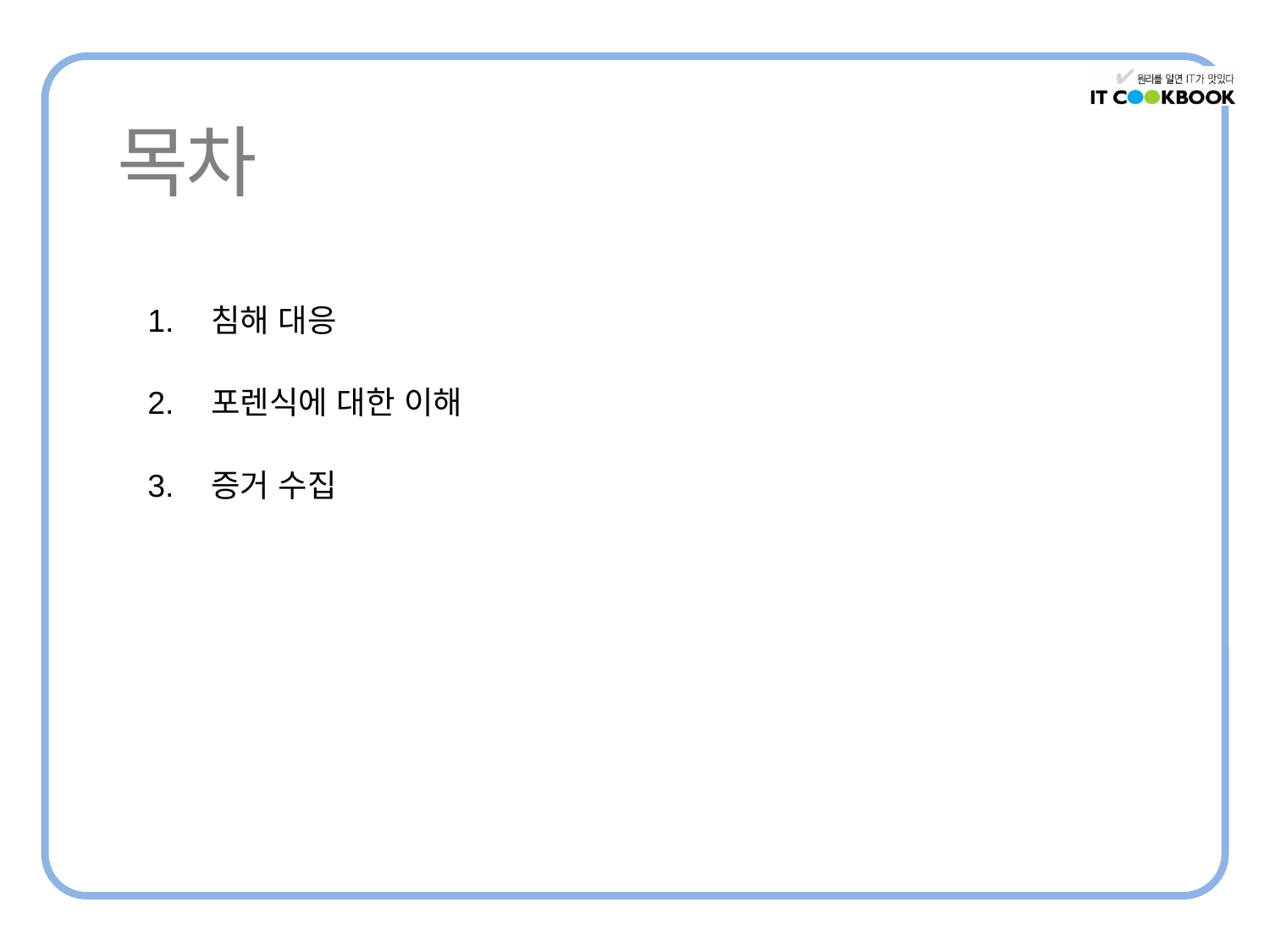

침해 대응
포렌식에 대한 이해
증거 수집